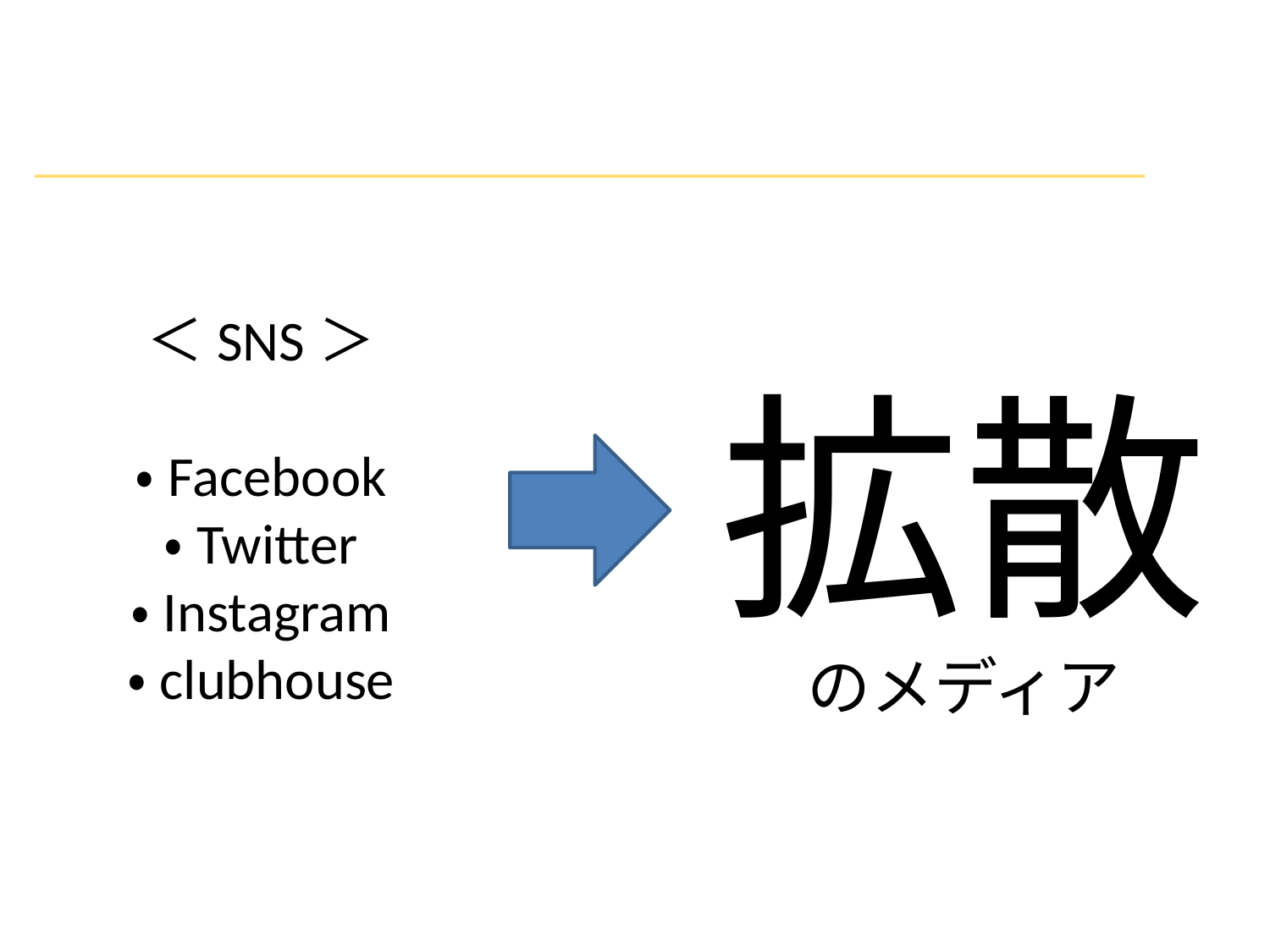

＜SNS＞

・Facebook
・Twitter
・Instagram
・clubhouse
拡散
のメディア